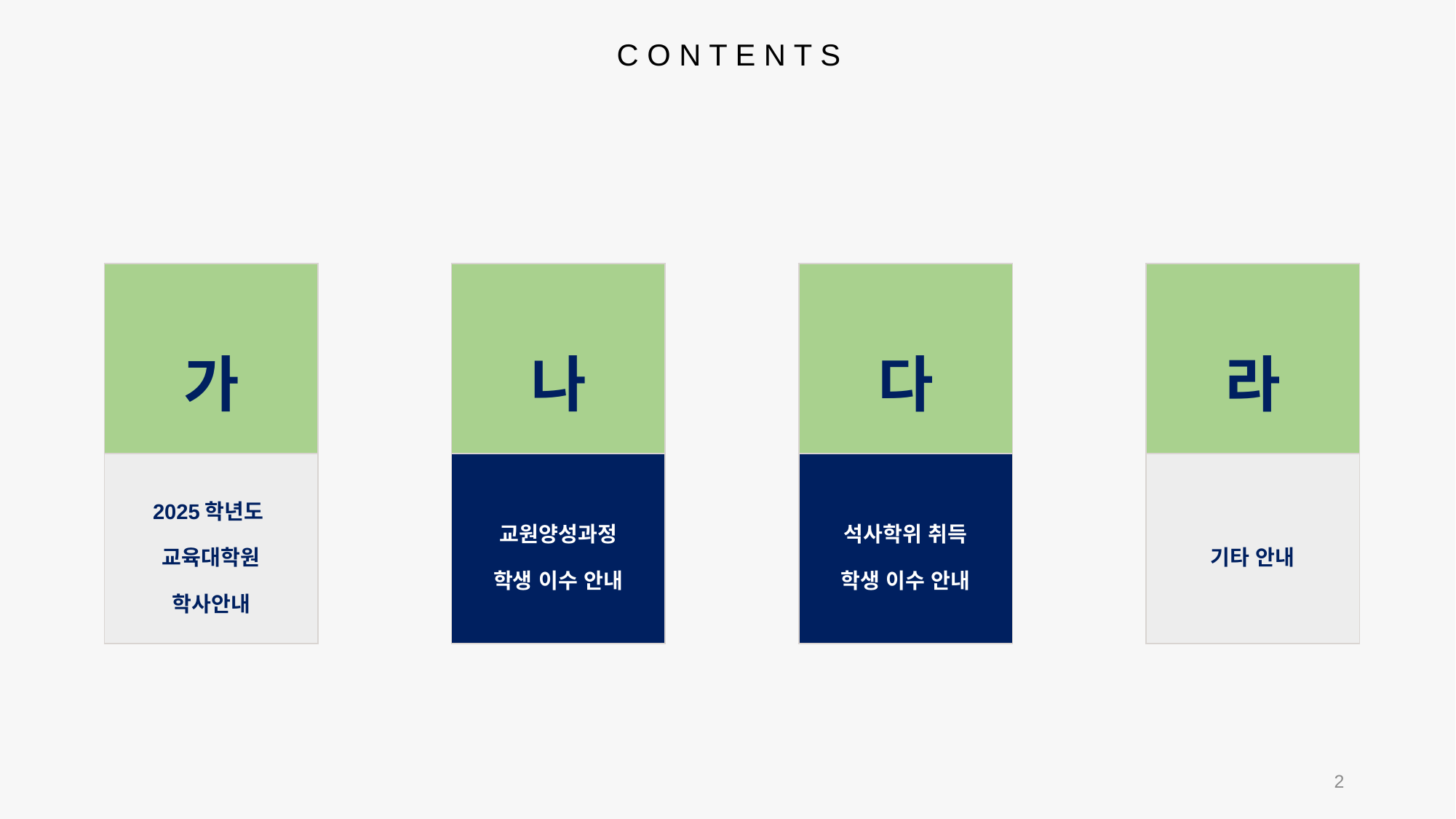

C O N T E N T S
| 가 |
| --- |
| 2025학년도 교육대학원 학사안내 |
| 나 |
| --- |
| 교원양성과정 학생 이수 안내 |
| 다 |
| --- |
| 석사학위 취득 학생 이수 안내 |
| 라 |
| --- |
| 기타 안내 |
2